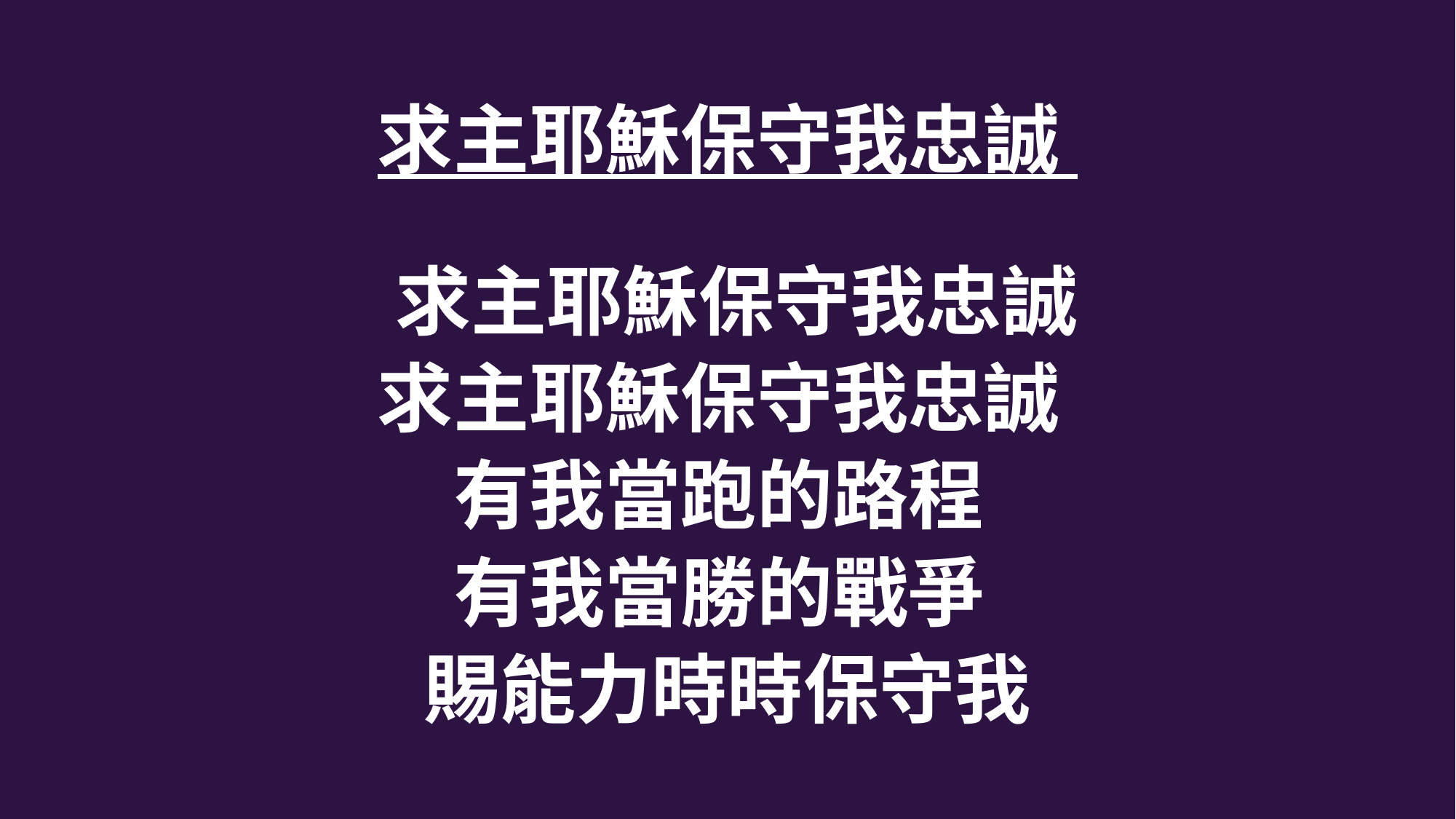

求主耶穌保守我忠誠

 求主耶穌保守我忠誠
求主耶穌保守我忠誠
有我當跑的路程
有我當勝的戰爭
賜能力時時保守我